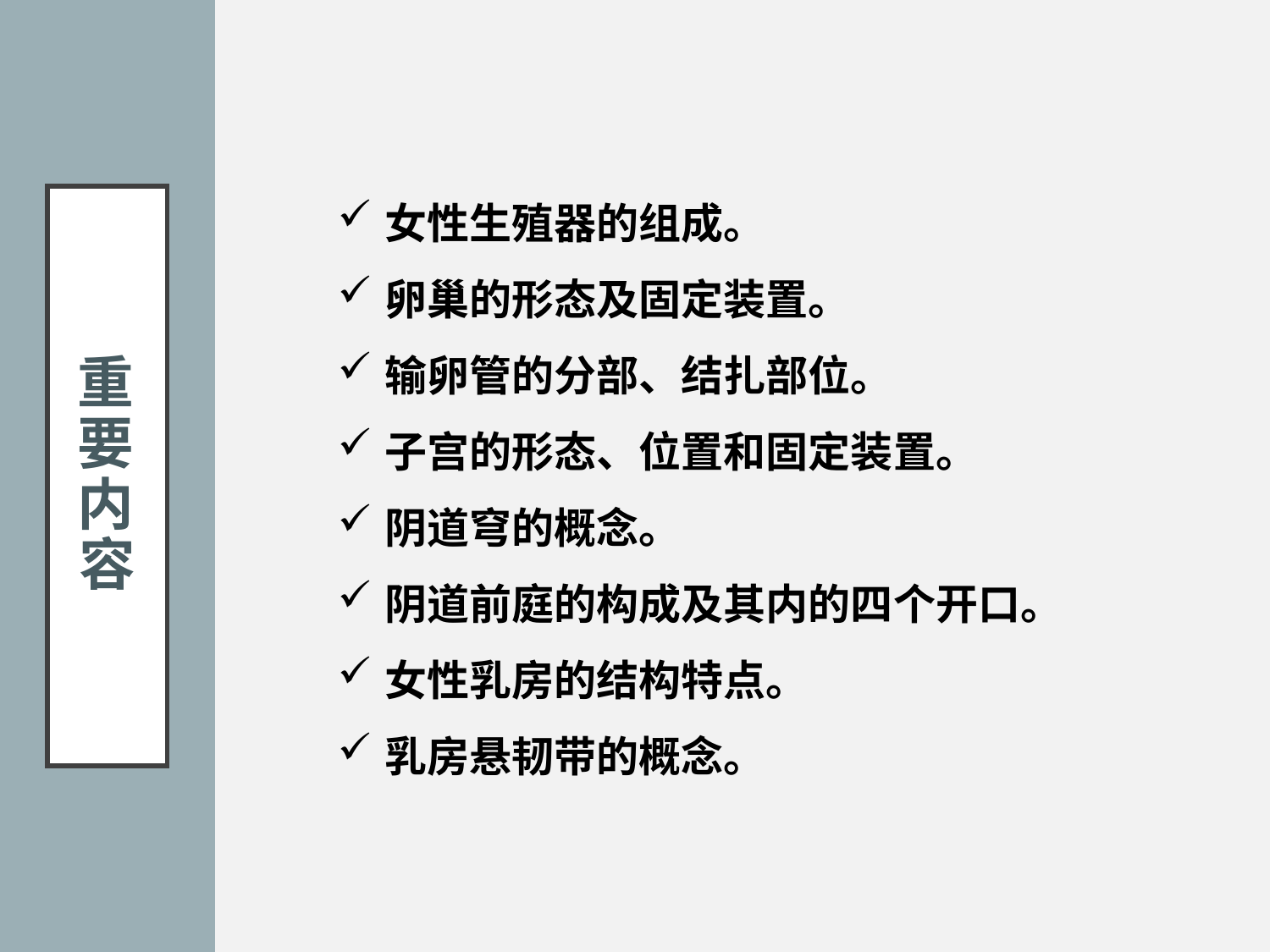

女性生殖器的组成。
卵巢的形态及固定装置。
输卵管的分部、结扎部位。
子宫的形态、位置和固定装置。
阴道穹的概念。
阴道前庭的构成及其内的四个开口。
女性乳房的结构特点。
乳房悬韧带的概念。
# 重 要 内 容